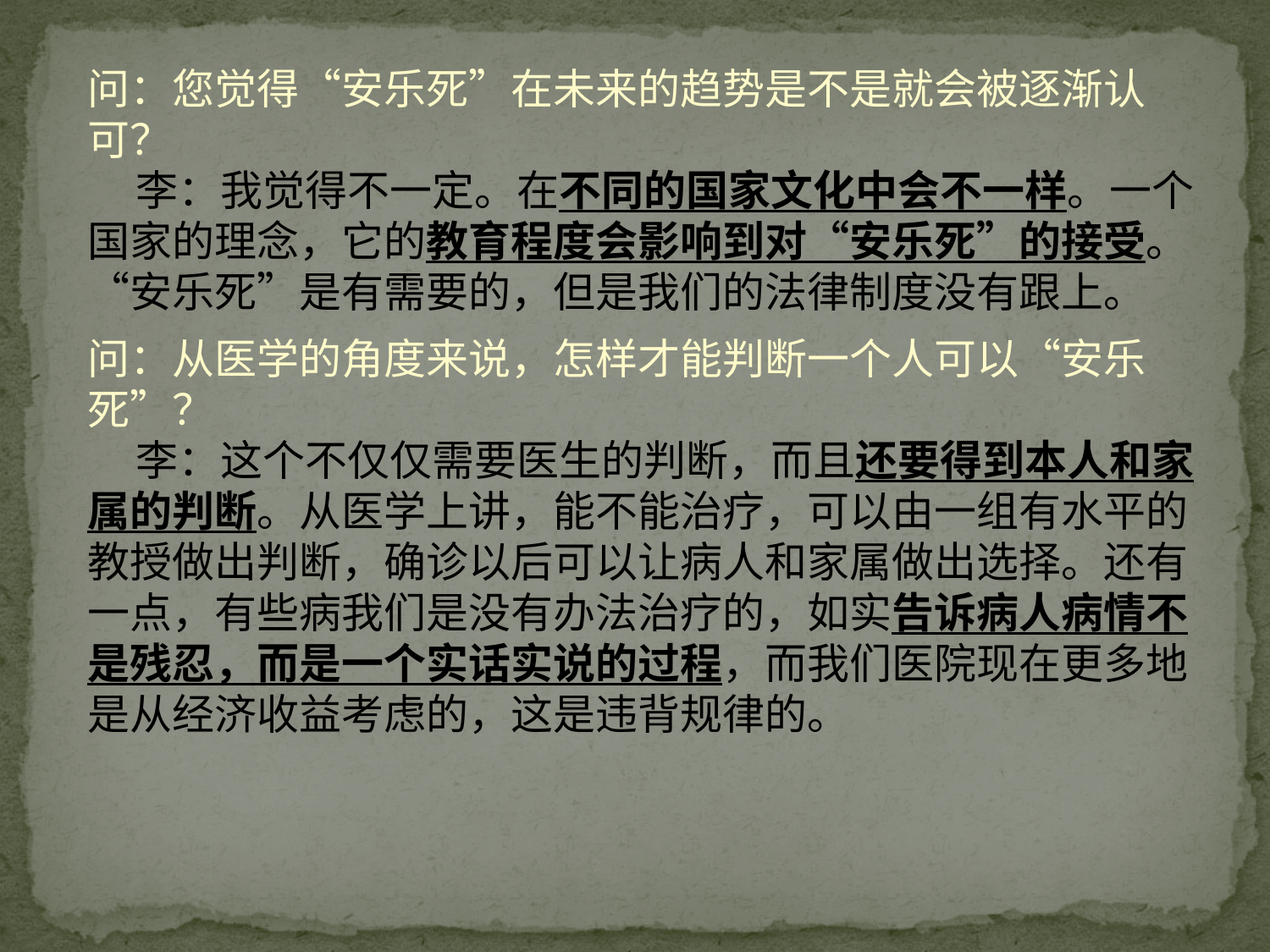

问：您觉得“安乐死”在未来的趋势是不是就会被逐渐认可？
    李：我觉得不一定。在不同的国家文化中会不一样。一个国家的理念，它的教育程度会影响到对“安乐死”的接受。“安乐死”是有需要的，但是我们的法律制度没有跟上。
问：从医学的角度来说，怎样才能判断一个人可以“安乐死”？
    李：这个不仅仅需要医生的判断，而且还要得到本人和家属的判断。从医学上讲，能不能治疗，可以由一组有水平的教授做出判断，确诊以后可以让病人和家属做出选择。还有一点，有些病我们是没有办法治疗的，如实告诉病人病情不是残忍，而是一个实话实说的过程，而我们医院现在更多地是从经济收益考虑的，这是违背规律的。